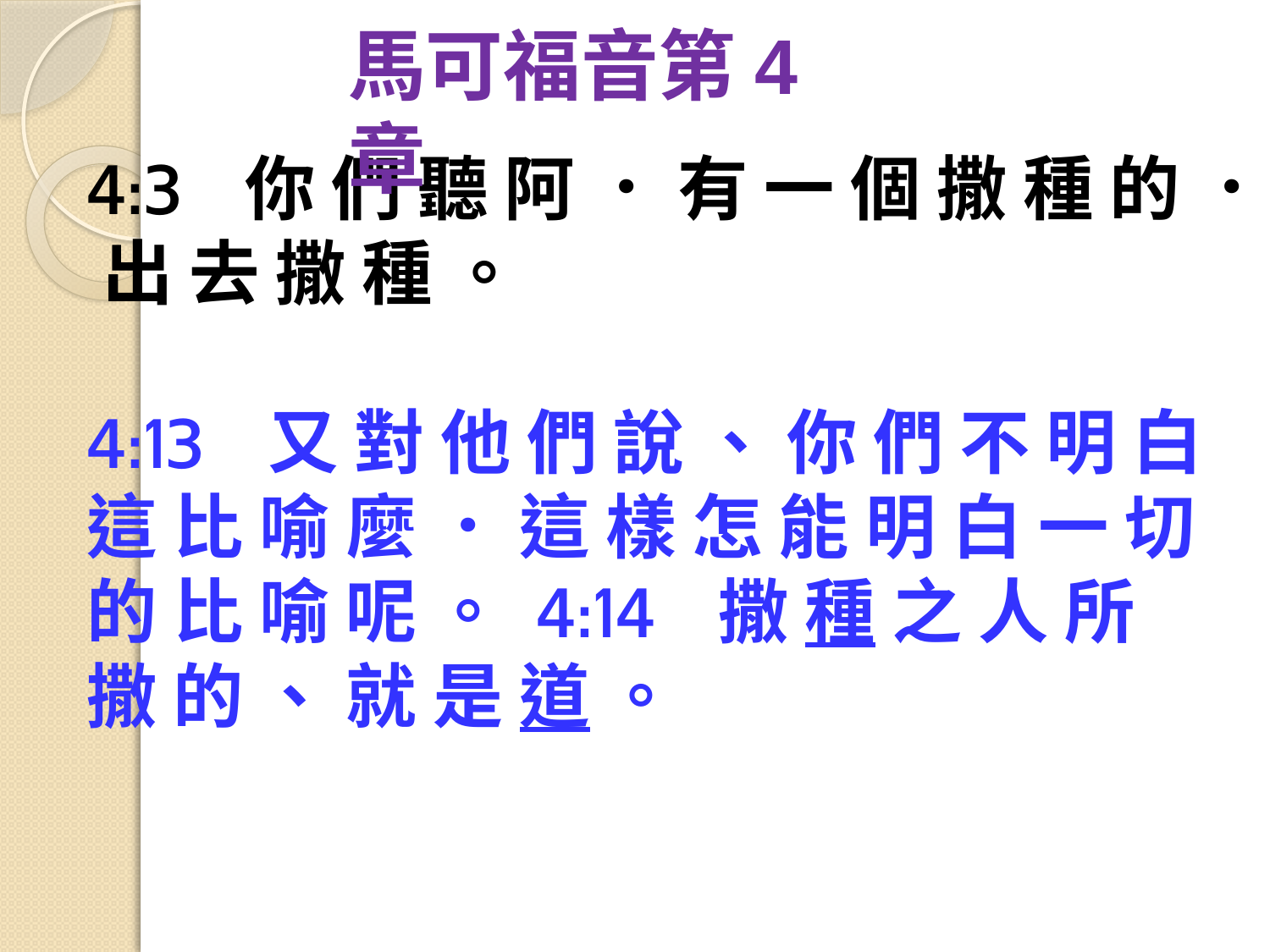

馬可福音第4章
4:3  你 們 聽 阿 ． 有 一 個 撒 種 的 ． 出 去 撒 種 。

4:13  又 對 他 們 說 、 你 們 不 明 白 這 比 喻 麼 ． 這 樣 怎 能 明 白 一 切 的 比 喻 呢 。 4:14  撒 種 之 人 所 撒 的 、 就 是 道 。